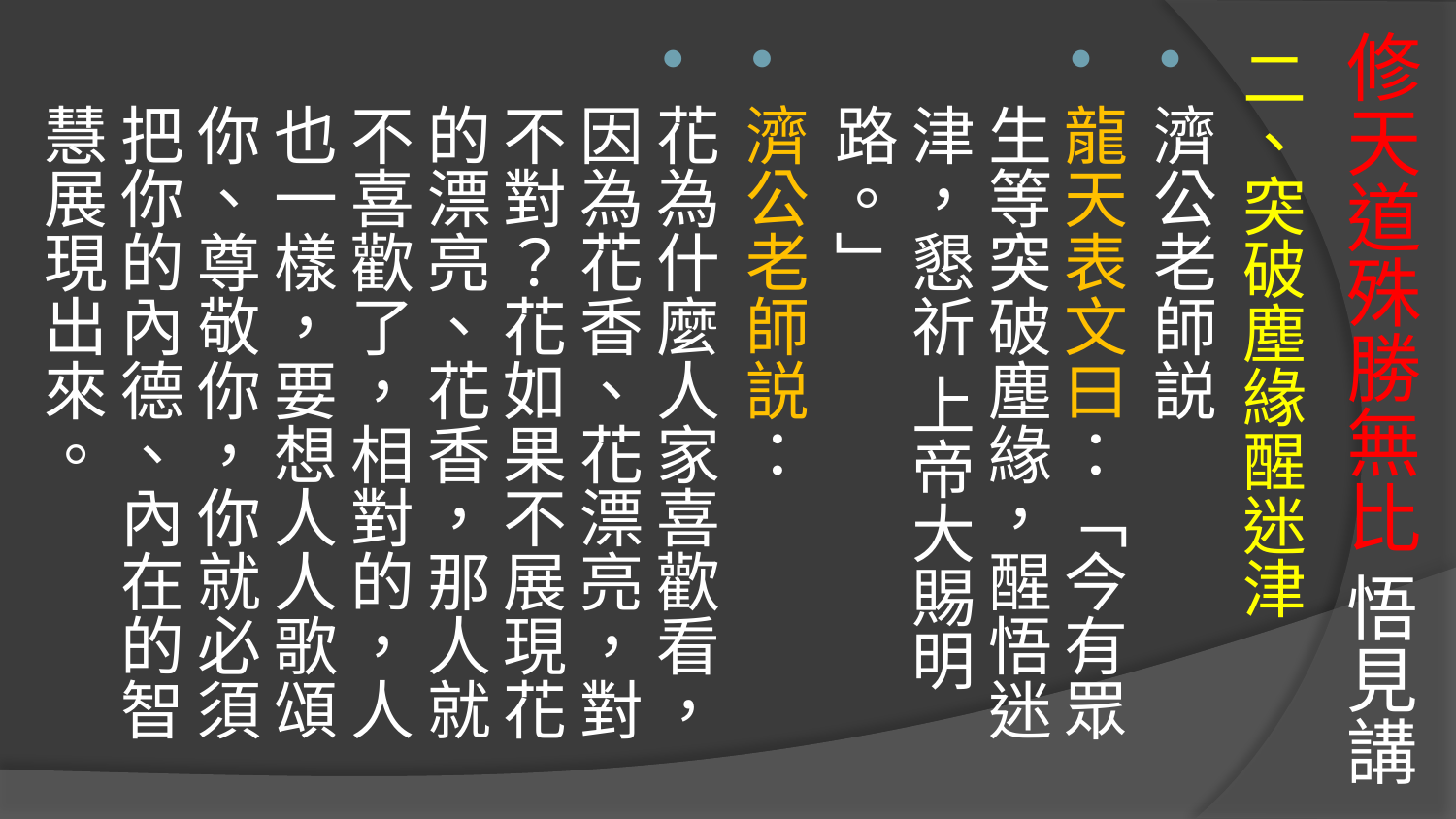

# 修天道殊勝無比 悟見講
二、突破塵緣醒迷津
濟公老師説
龍天表文曰：「今有眾生等突破塵緣，醒悟迷津，懇祈 上帝大賜明路。」
濟公老師説：
花為什麼人家喜歡看，因為花香、花漂亮，對不對？花如果不展現花的漂亮、花香，那人就不喜歡了，相對的，人也一樣，要想人人歌頌你、尊敬你，你就必須把你的內德、內在的智慧展現出來。